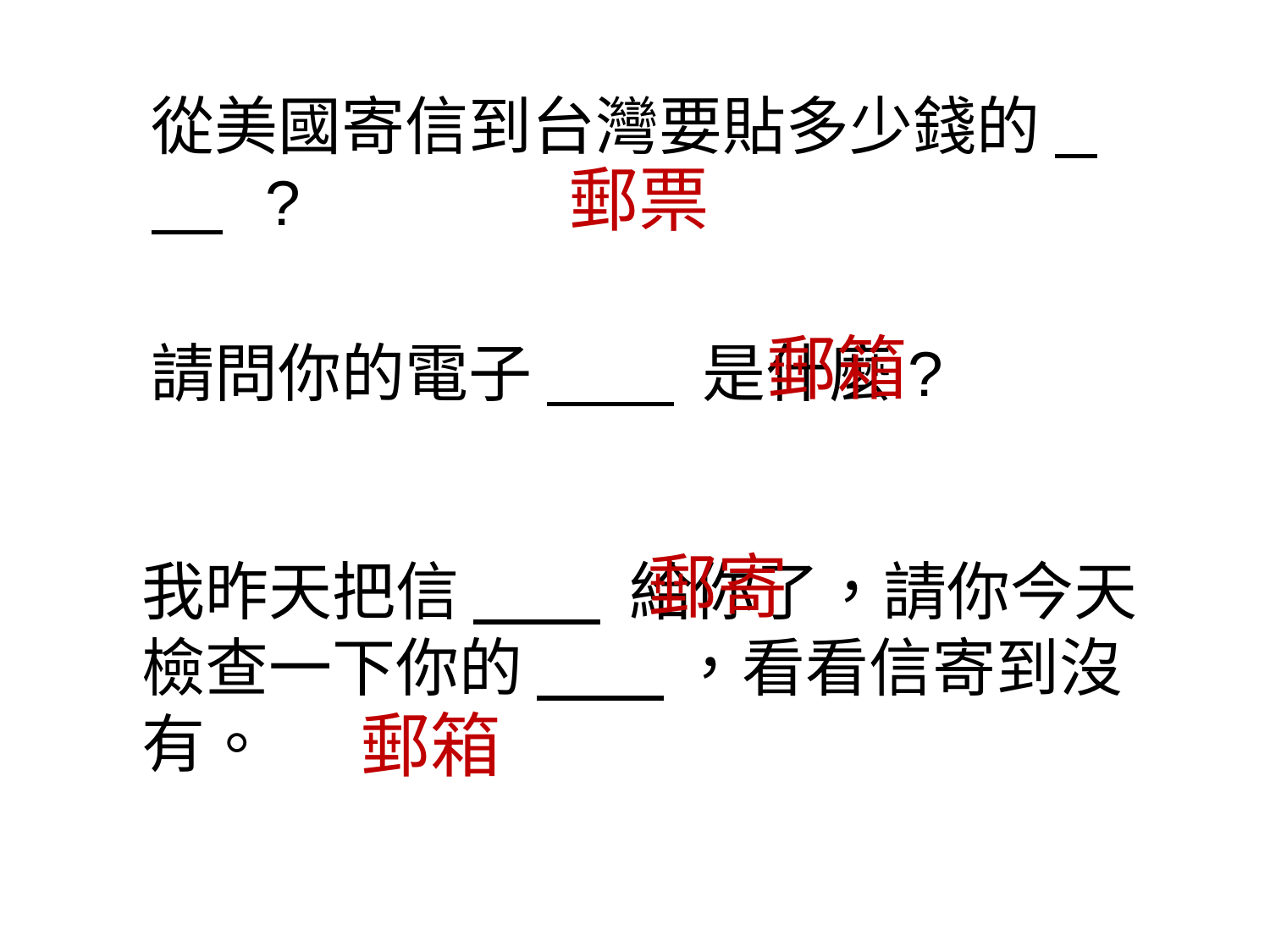

從美國寄信到台灣要貼多少錢的            ?
郵票
郵箱
請問你的電子            是什麼?
郵寄
我昨天把信            給你了，請你今天檢查一下你的           ，看看信寄到沒有。
郵箱